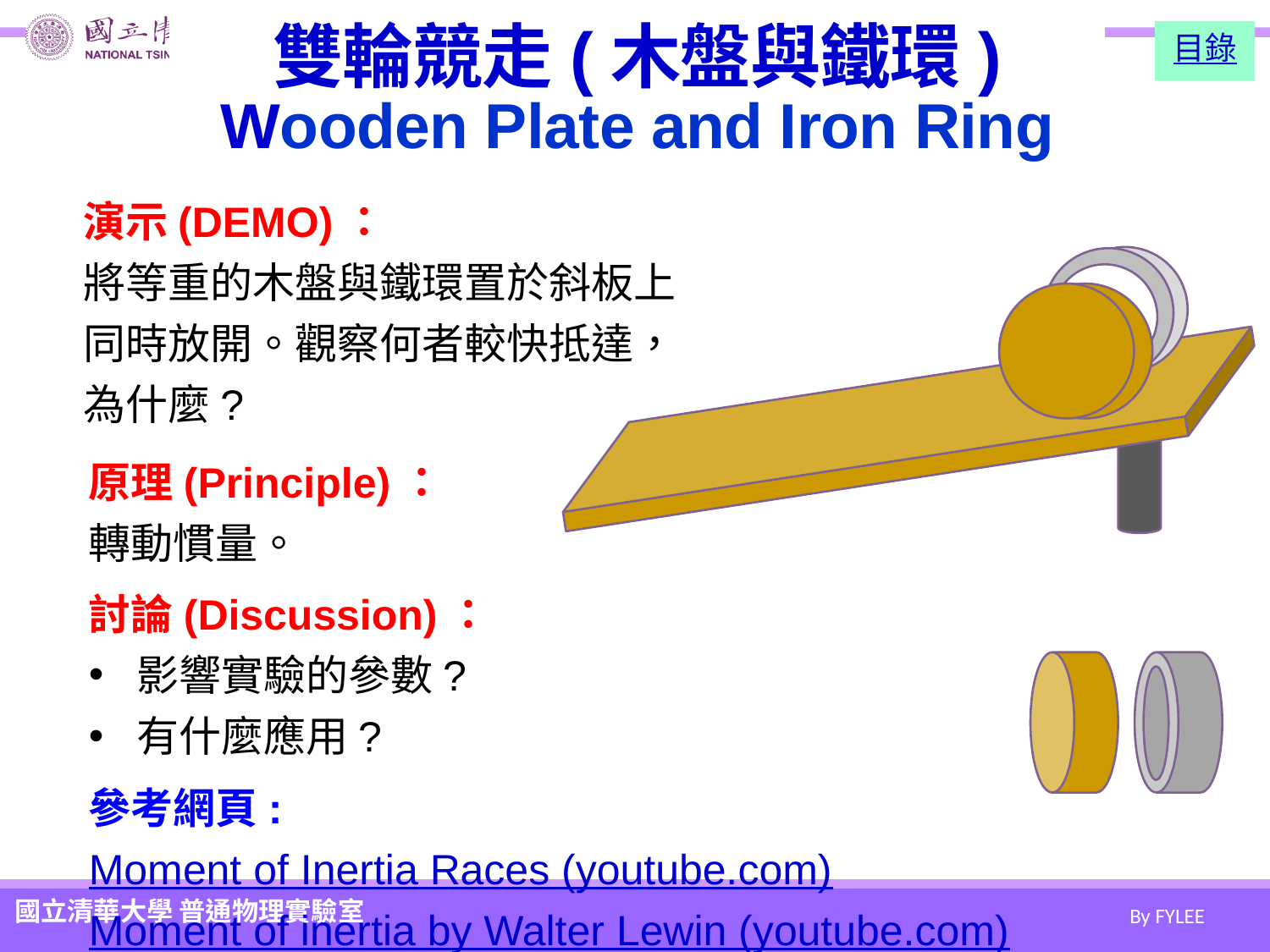

# 雙輪競走(木盤與鐵環) Wooden Plate and Iron Ring
目錄

演示(DEMO)：
將等重的木盤與鐵環置於斜板上同時放開。觀察何者較快抵達，為什麼?

雙輪競走
1. 摩擦力
  2. 不同材料圓棒（直徑相同）
  3. 不同長度鋁棒（直徑相同）
  4. 不同直徑圓棒
原理(Principle)：
轉動慣量。
討論(Discussion)：
影響實驗的參數?
有什麼應用?
參考網頁:
Moment of Inertia Races (youtube.com)
Moment of inertia by Walter Lewin (youtube.com)